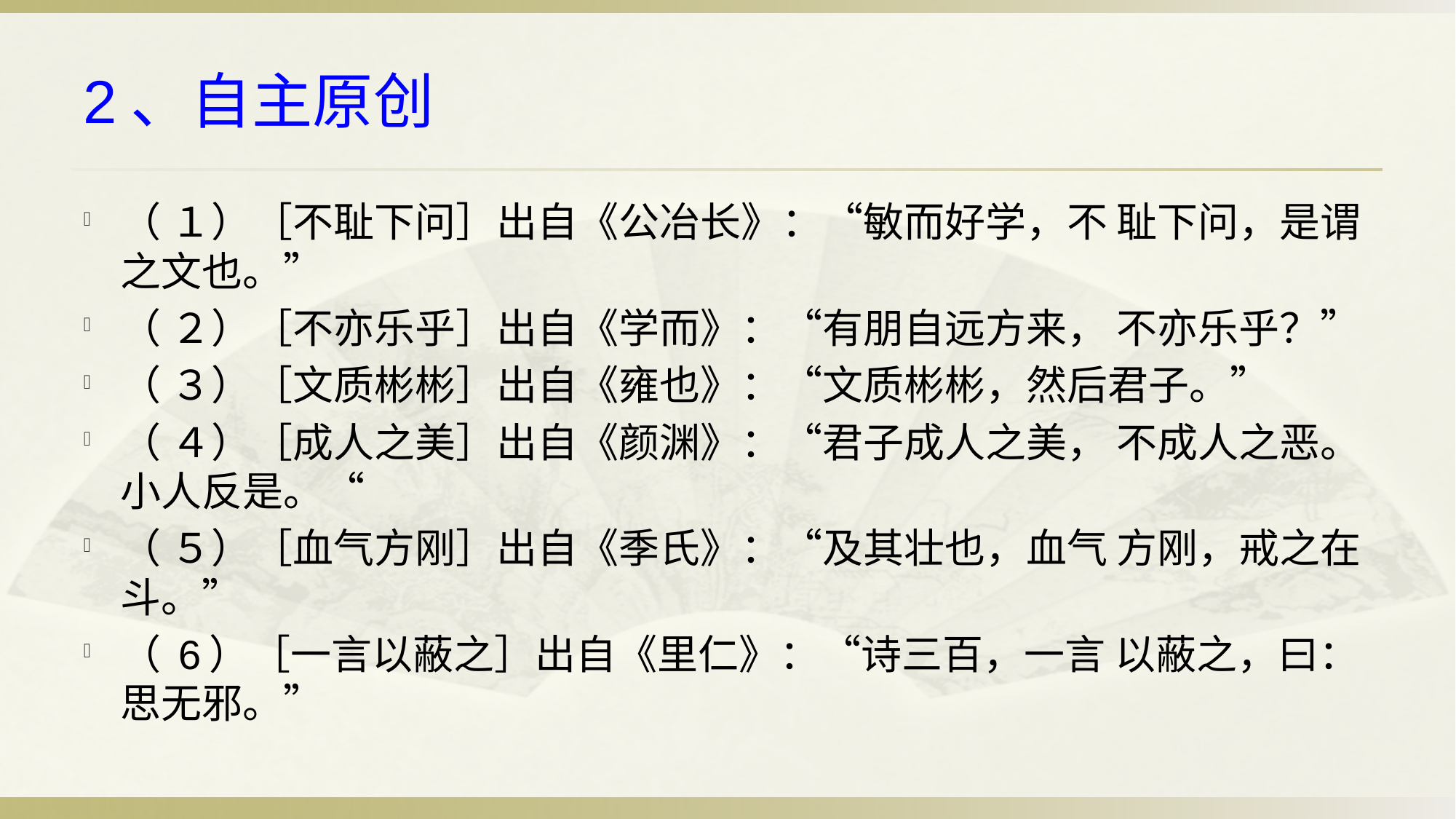

# 2、自主原创
（ １）［不耻下问］出自《公冶长》：“敏而好学，不 耻下问，是谓之文也。”
（ ２）［不亦乐乎］出自《学而》：“有朋自远方来， 不亦乐乎？”
（ ３）［文质彬彬］出自《雍也》：“文质彬彬，然后君子。”
（ ４）［成人之美］出自《颜渊》：“君子成人之美， 不成人之恶。小人反是。“
（ ５）［血气方刚］出自《季氏》：“及其壮也，血气 方刚，戒之在斗。”
（ 6）［一言以蔽之］出自《里仁》：“诗三百，一言 以蔽之，曰：思无邪。”